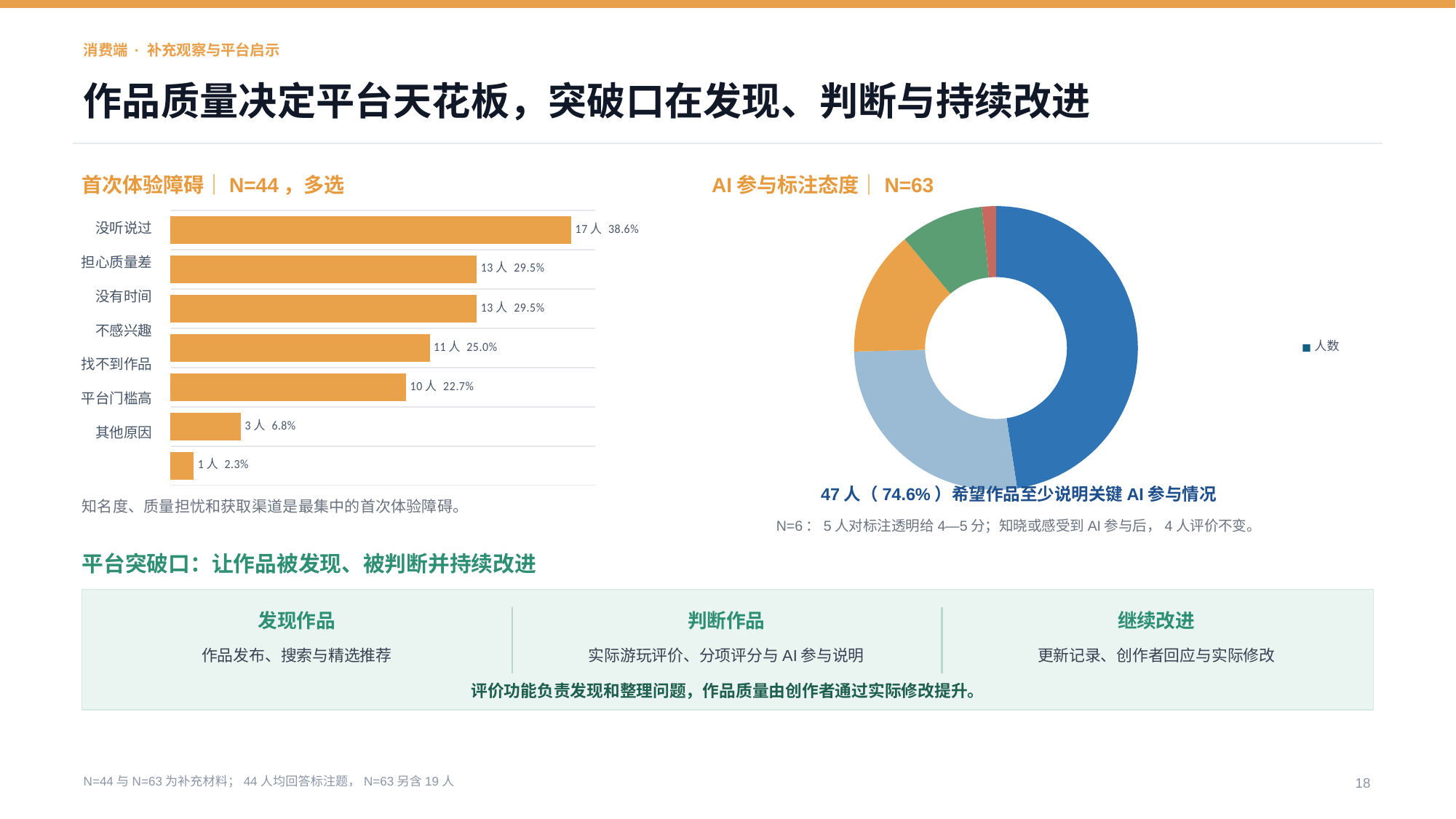

消费端 · 补充观察与平台启示
作品质量决定平台天花板，突破口在发现、判断与持续改进

首次体验障碍｜N=44，多选
AI参与标注态度｜N=63

### Chart

| Category | 人数 |
|---|---|
| 必须明确标注  30人（47.6%） | 30.0 |
| 重要环节应标注  17人（27.0%） | 17.0 |
| 可由作者选择  9人（14.3%） | 9.0 |
| 不重要  6人（9.5%） | 6.0 |
| 不确定  1人（1.6%） | 1.0 |

### Chart

| Category | 人数 |
|---|---|
| 其他原因 | 1.0 |
| 平台门槛高 | 3.0 |
| 找不到作品 | 10.0 |
| 不感兴趣 | 11.0 |
| 没有时间 | 13.0 |
| 担心质量差 | 13.0 |
| 没听说过 | 17.0 |
没听说过
担心质量差
没有时间
不感兴趣
找不到作品
平台门槛高
其他原因
47人（74.6%）希望作品至少说明关键AI参与情况
知名度、质量担忧和获取渠道是最集中的首次体验障碍。
N=6：5人对标注透明给4—5分；知晓或感受到AI参与后，4人评价不变。
平台突破口：让作品被发现、被判断并持续改进

发现作品
判断作品
继续改进

作品发布、搜索与精选推荐
实际游玩评价、分项评分与AI参与说明
更新记录、创作者回应与实际修改
评价功能负责发现和整理问题，作品质量由创作者通过实际修改提升。
N=44与N=63为补充材料；44人均回答标注题，N=63另含19人
18